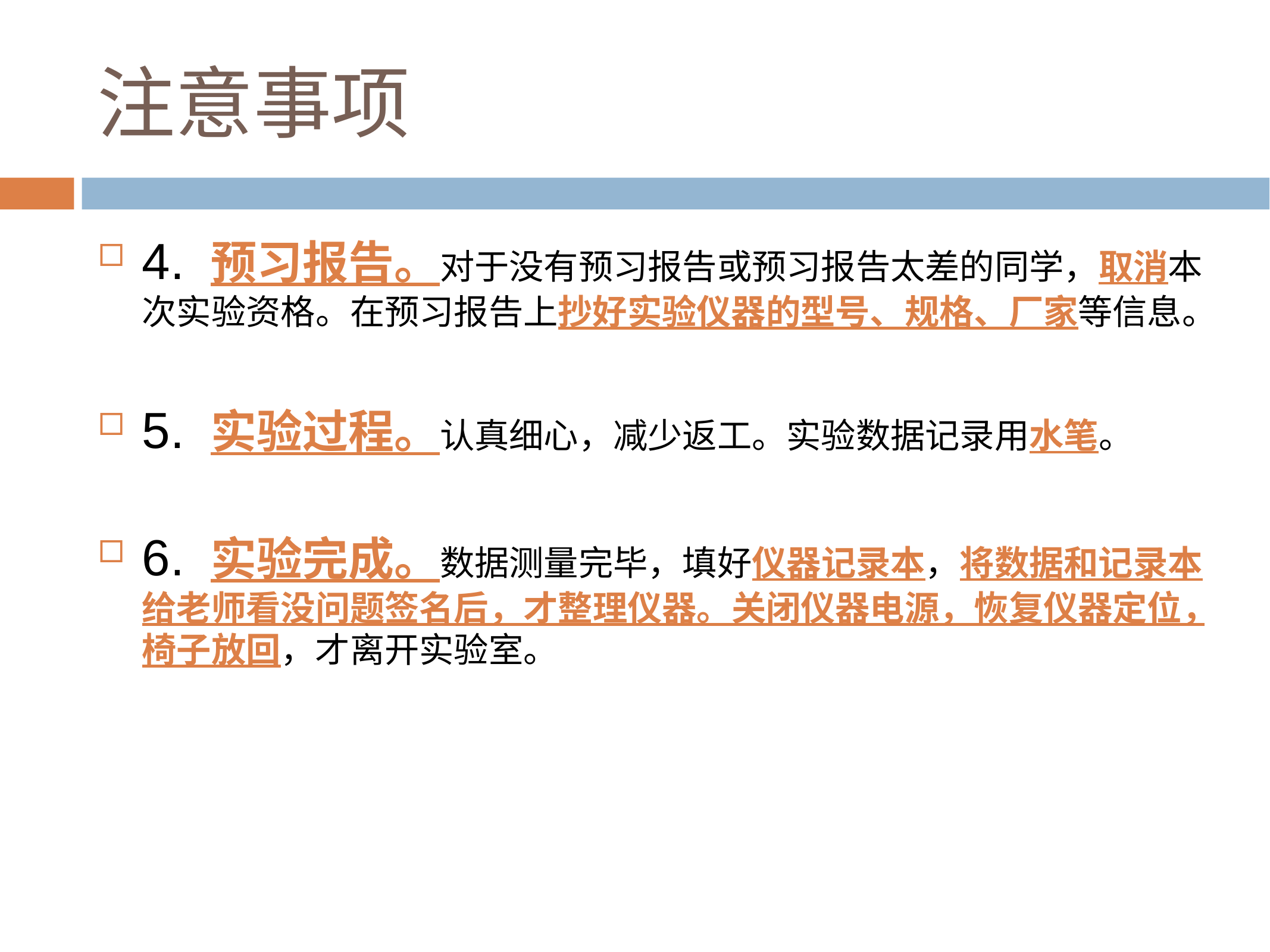

# 注意事项
4. 预习报告。对于没有预习报告或预习报告太差的同学，取消本次实验资格。在预习报告上抄好实验仪器的型号、规格、厂家等信息。

5. 实验过程。认真细心，减少返工。实验数据记录用水笔。

6. 实验完成。数据测量完毕，填好仪器记录本，将数据和记录本给老师看没问题签名后，才整理仪器。关闭仪器电源，恢复仪器定位，椅子放回，才离开实验室。